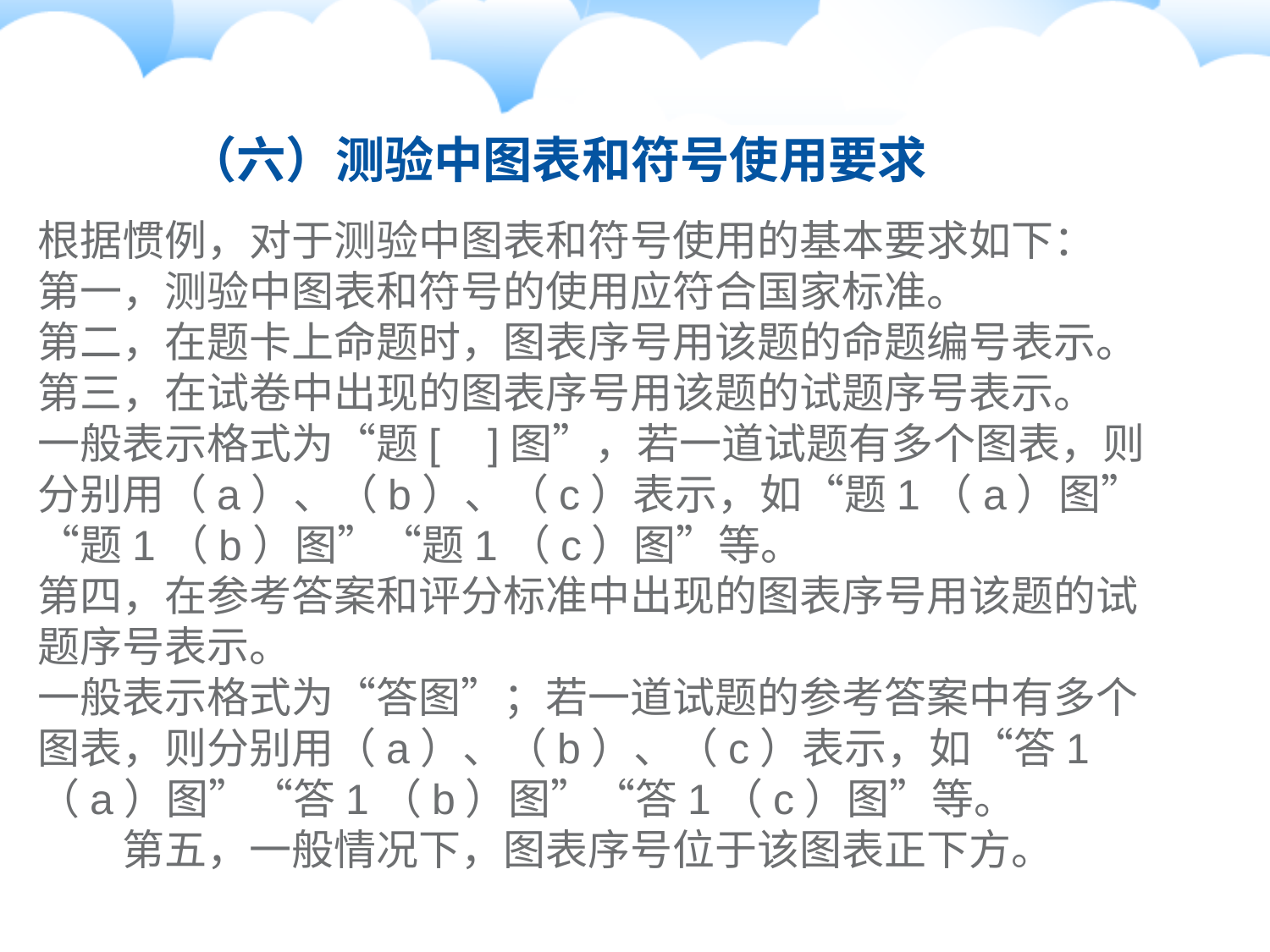

（六）测验中图表和符号使用要求
根据惯例，对于测验中图表和符号使用的基本要求如下：第一，测验中图表和符号的使用应符合国家标准。第二，在题卡上命题时，图表序号用该题的命题编号表示。第三，在试卷中出现的图表序号用该题的试题序号表示。一般表示格式为“题[    ]图”，若一道试题有多个图表，则分别用（a）、（b）、（c）表示，如“题1（a）图”“题1（b）图”“题1（c）图”等。第四，在参考答案和评分标准中出现的图表序号用该题的试题序号表示。一般表示格式为“答图”；若一道试题的参考答案中有多个图表，则分别用（a）、（b）、（c）表示，如“答1（a）图”“答1（b）图”“答1（c）图”等。　　第五，一般情况下，图表序号位于该图表正下方。